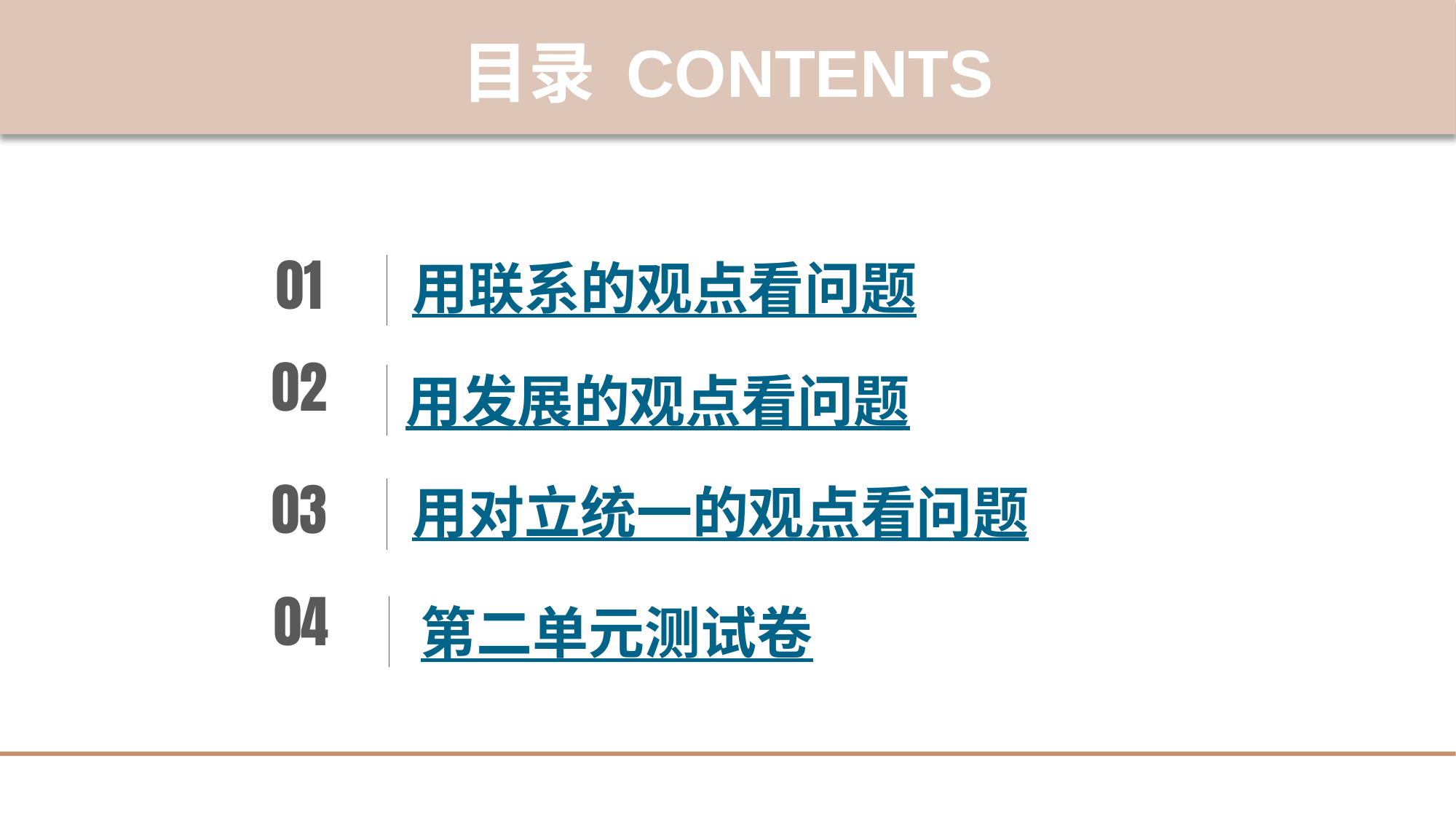

目录 CONTENTS
用联系的观点看问题
01
02
用发展的观点看问题
用对立统一的观点看问题
03
04
第二单元测试卷